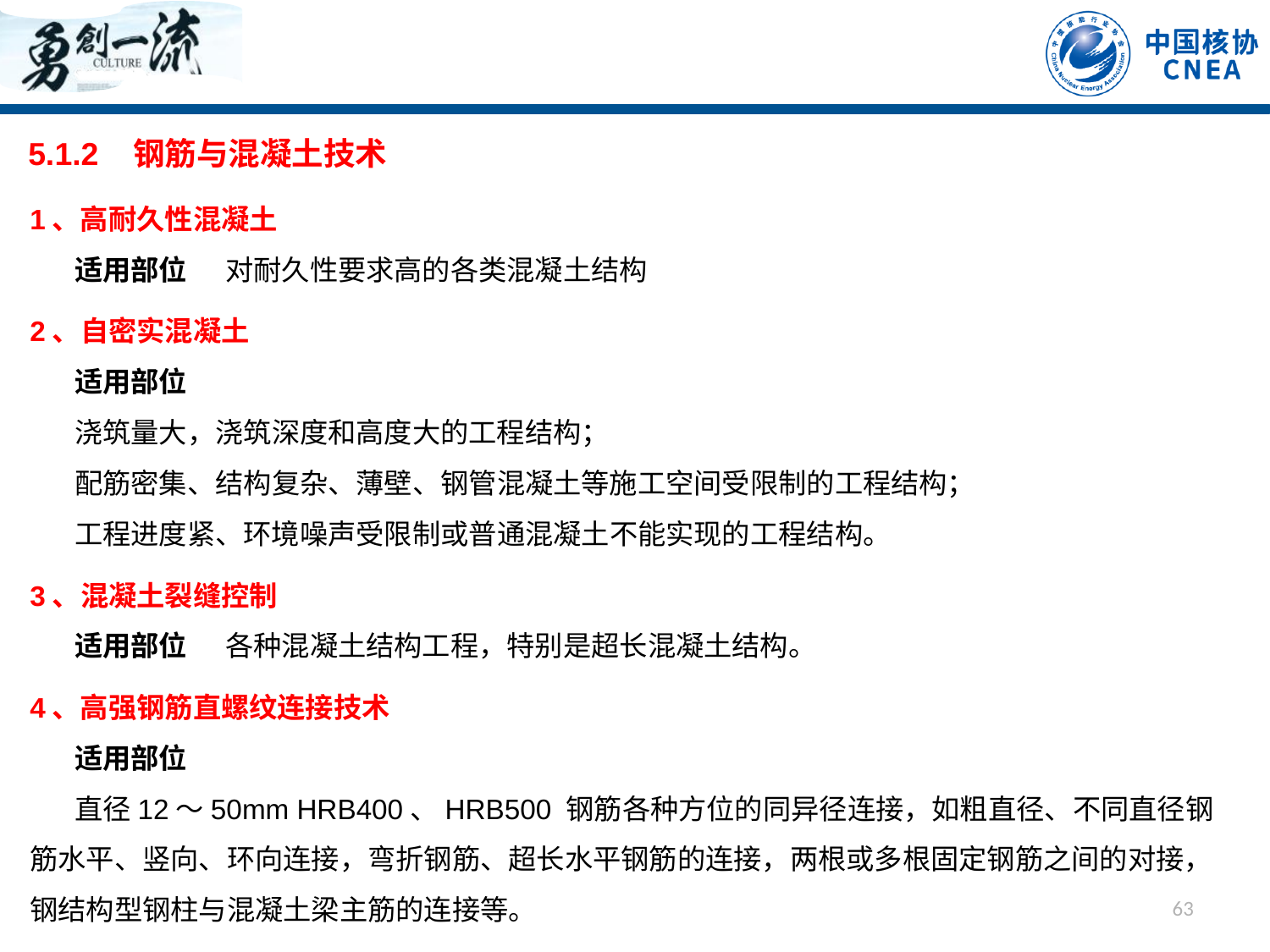

5.1.2   钢筋与混凝土技术
1、高耐久性混凝土
      适用部位      对耐久性要求高的各类混凝土结构
2、自密实混凝土
      适用部位
      浇筑量大，浇筑深度和高度大的工程结构；
      配筋密集、结构复杂、薄壁、钢管混凝土等施工空间受限制的工程结构；
      工程进度紧、环境噪声受限制或普通混凝土不能实现的工程结构。
3、混凝土裂缝控制
      适用部位      各种混凝土结构工程，特别是超长混凝土结构。
4、高强钢筋直螺纹连接技术
      适用部位
      直径12～50mm HRB400、HRB500 钢筋各种方位的同异径连接，如粗直径、不同直径钢筋水平、竖向、环向连接，弯折钢筋、超长水平钢筋的连接，两根或多根固定钢筋之间的对接，钢结构型钢柱与混凝土梁主筋的连接等。
63